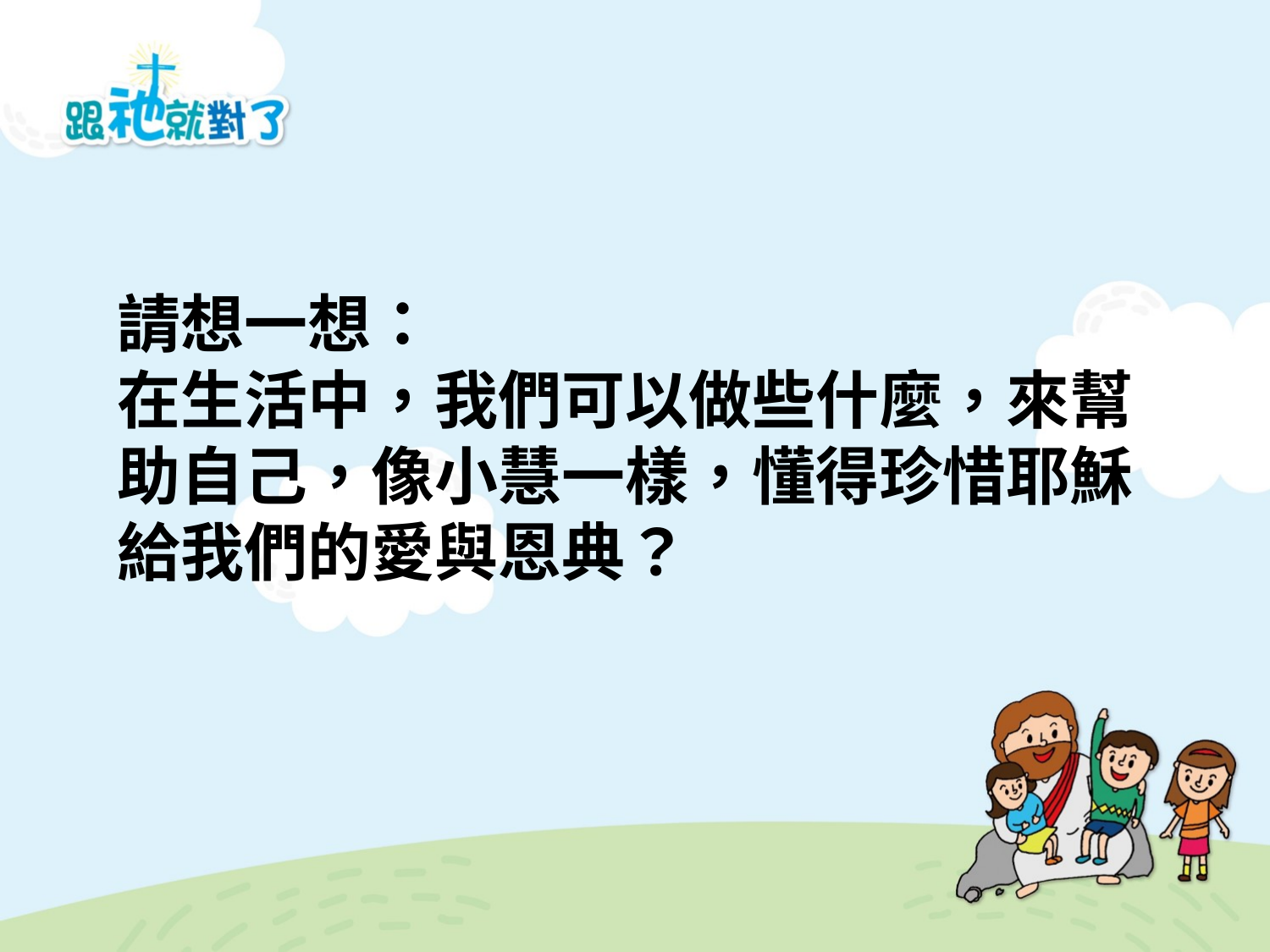

請想一想：
在生活中，我們可以做些什麼，來幫助自己，像小慧一樣，懂得珍惜耶穌給我們的愛與恩典？